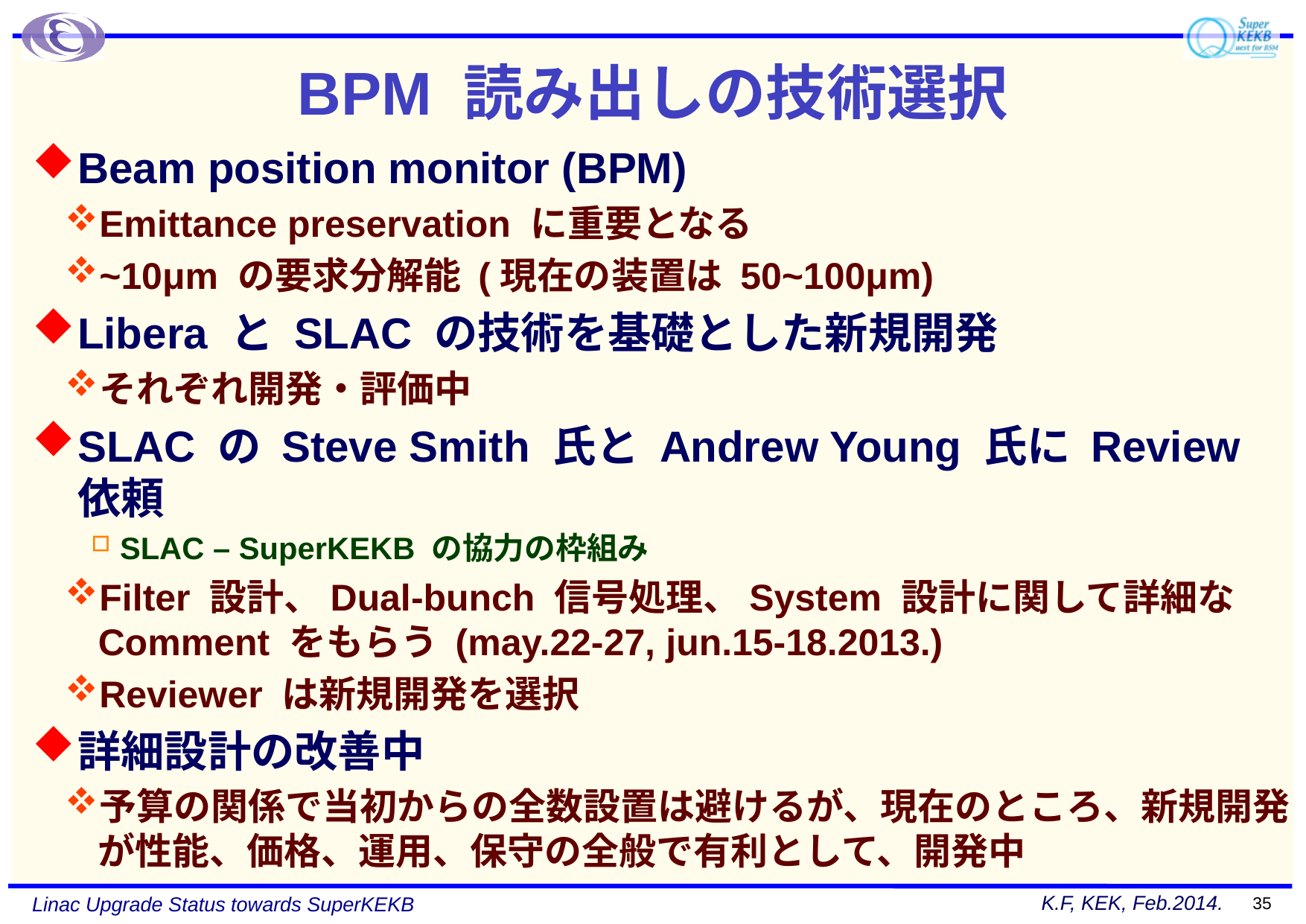

# BPM 読み出しの技術選択
Beam position monitor (BPM)
Emittance preservation に重要となる
~10μm の要求分解能 (現在の装置は 50~100μm)
Libera と SLAC の技術を基礎とした新規開発
それぞれ開発・評価中
SLAC の Steve Smith 氏と Andrew Young 氏に Review 依頼
SLAC – SuperKEKB の協力の枠組み
Filter 設計、Dual-bunch 信号処理、System 設計に関して詳細な Comment をもらう (may.22-27, jun.15-18.2013.)
Reviewer は新規開発を選択
詳細設計の改善中
予算の関係で当初からの全数設置は避けるが、現在のところ、新規開発が性能、価格、運用、保守の全般で有利として、開発中
35